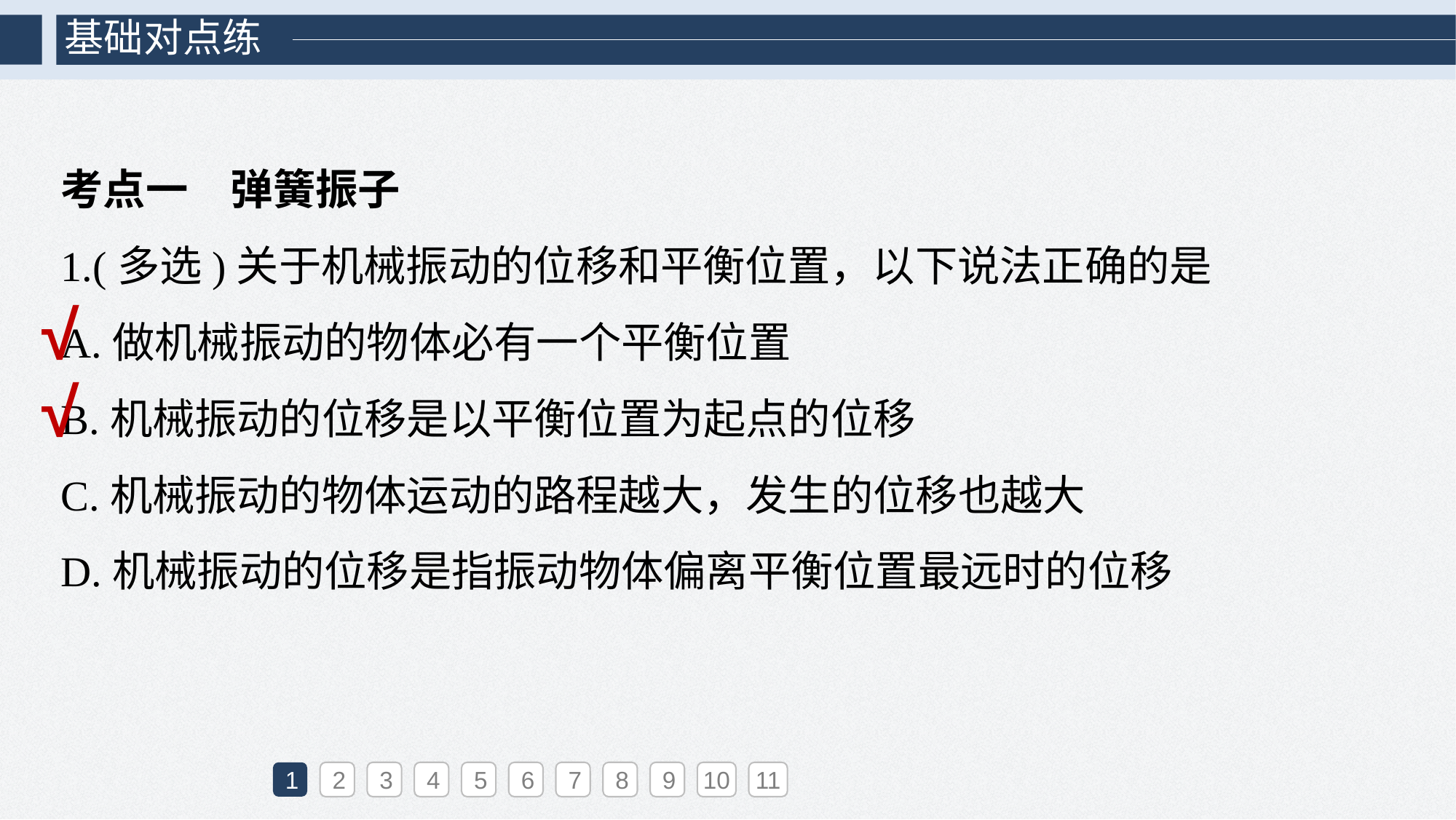

基础对点练

考点一　弹簧振子
1.(多选)关于机械振动的位移和平衡位置，以下说法正确的是
A.做机械振动的物体必有一个平衡位置
B.机械振动的位移是以平衡位置为起点的位移
C.机械振动的物体运动的路程越大，发生的位移也越大
D.机械振动的位移是指振动物体偏离平衡位置最远时的位移
√
√
1
2
3
4
5
6
7
8
9
10
11